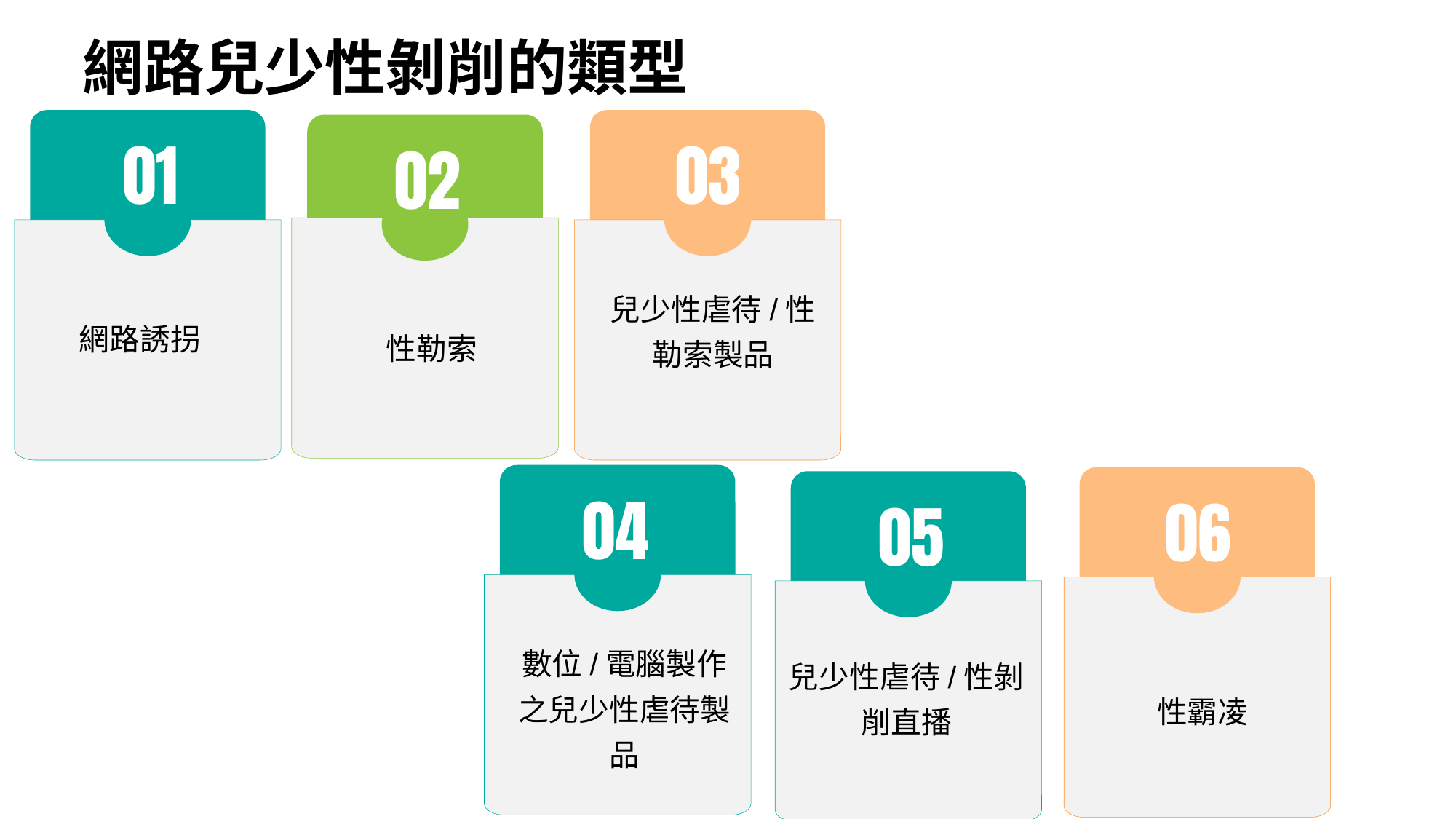

14
網路兒少性剝削的類型

01

網路誘拐

03

兒少性虐待/性勒索製品

02

性勒索

04

數位/電腦製作之兒少性虐待製品

06

性霸凌

05

兒少性虐待/性剝削直播